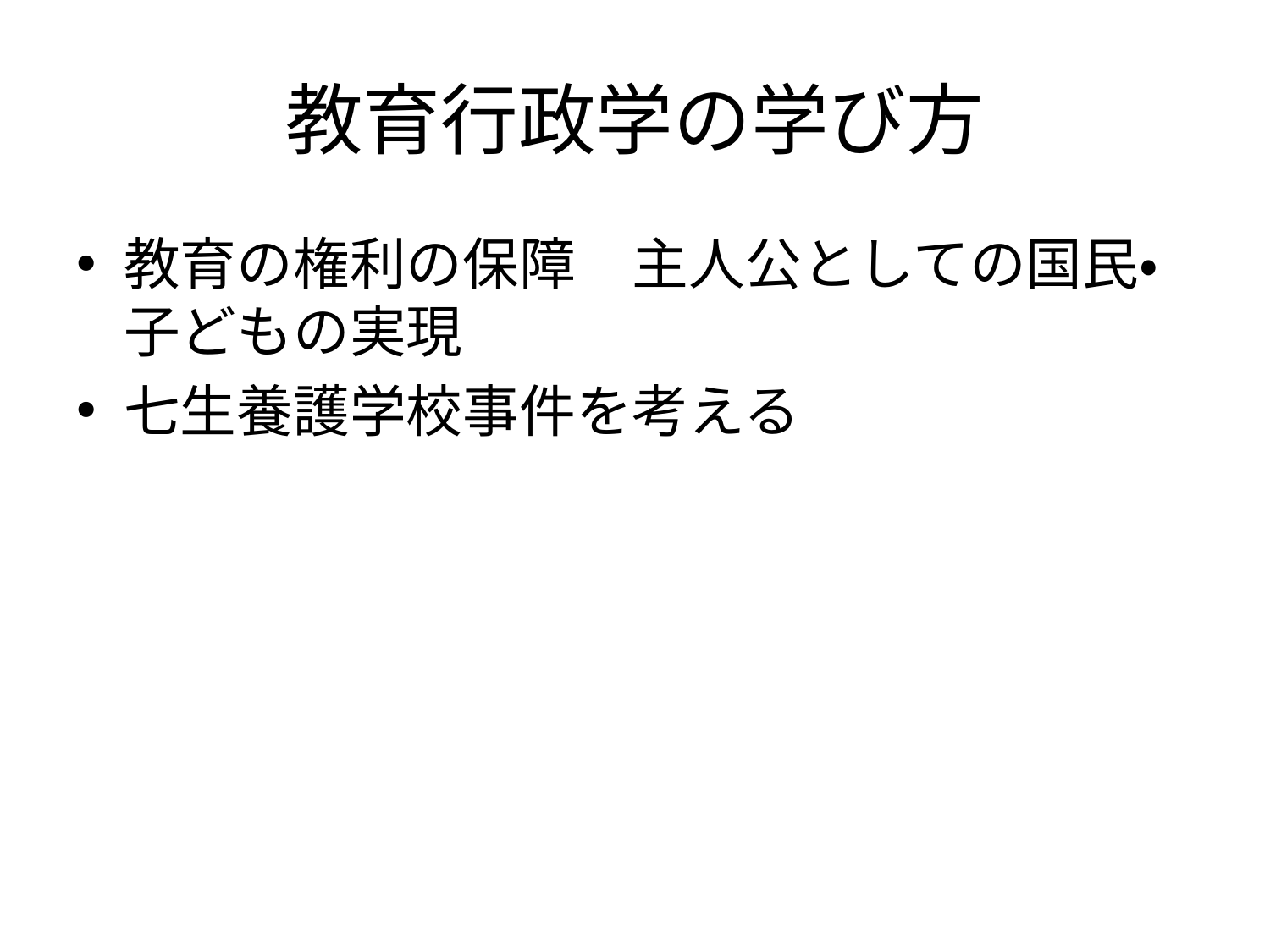

# 教育行政学の学び方
教育の権利の保障　主人公としての国民・子どもの実現
七生養護学校事件を考える